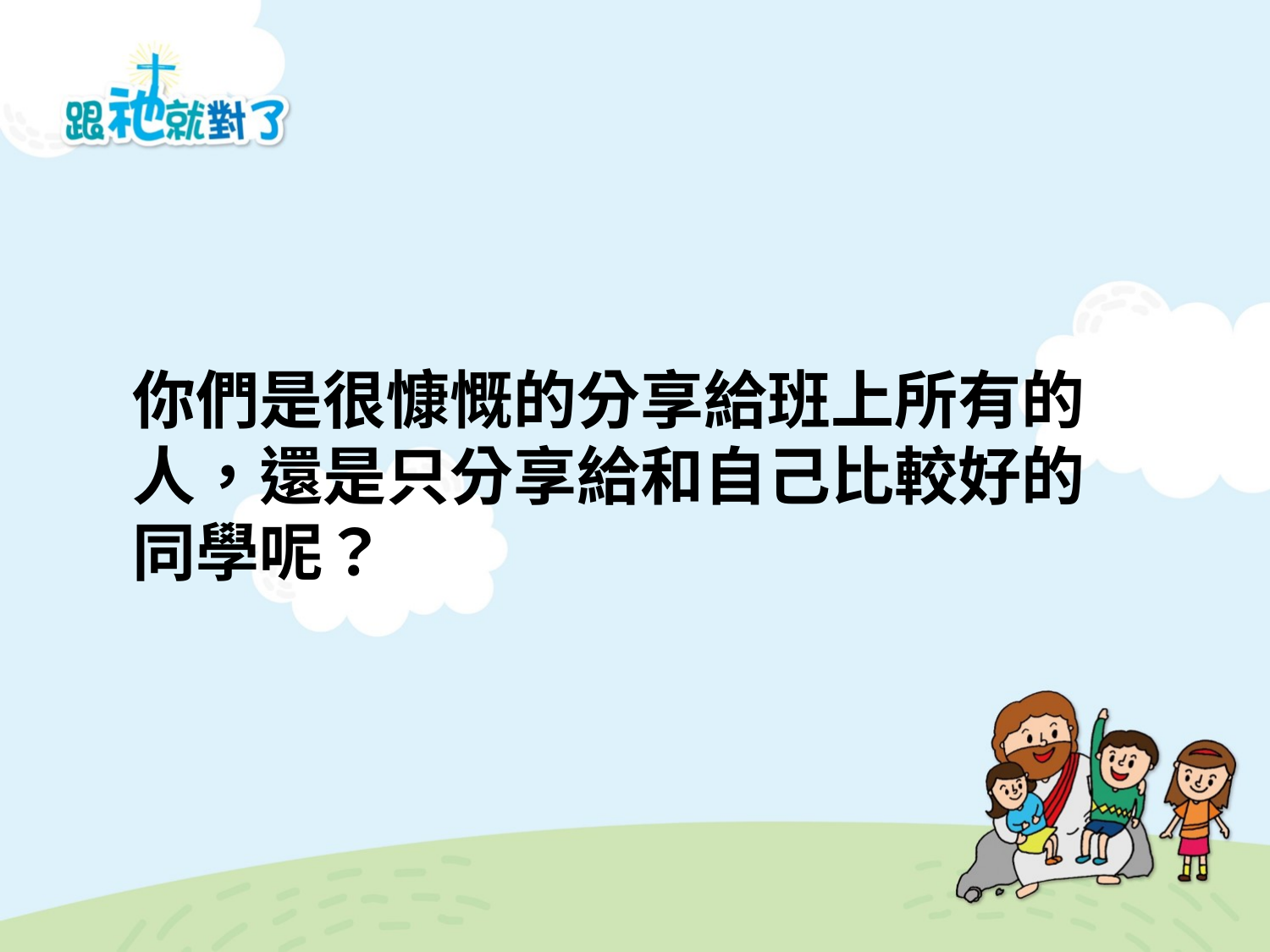

你們是很慷慨的分享給班上所有的人，還是只分享給和自己比較好的同學呢？